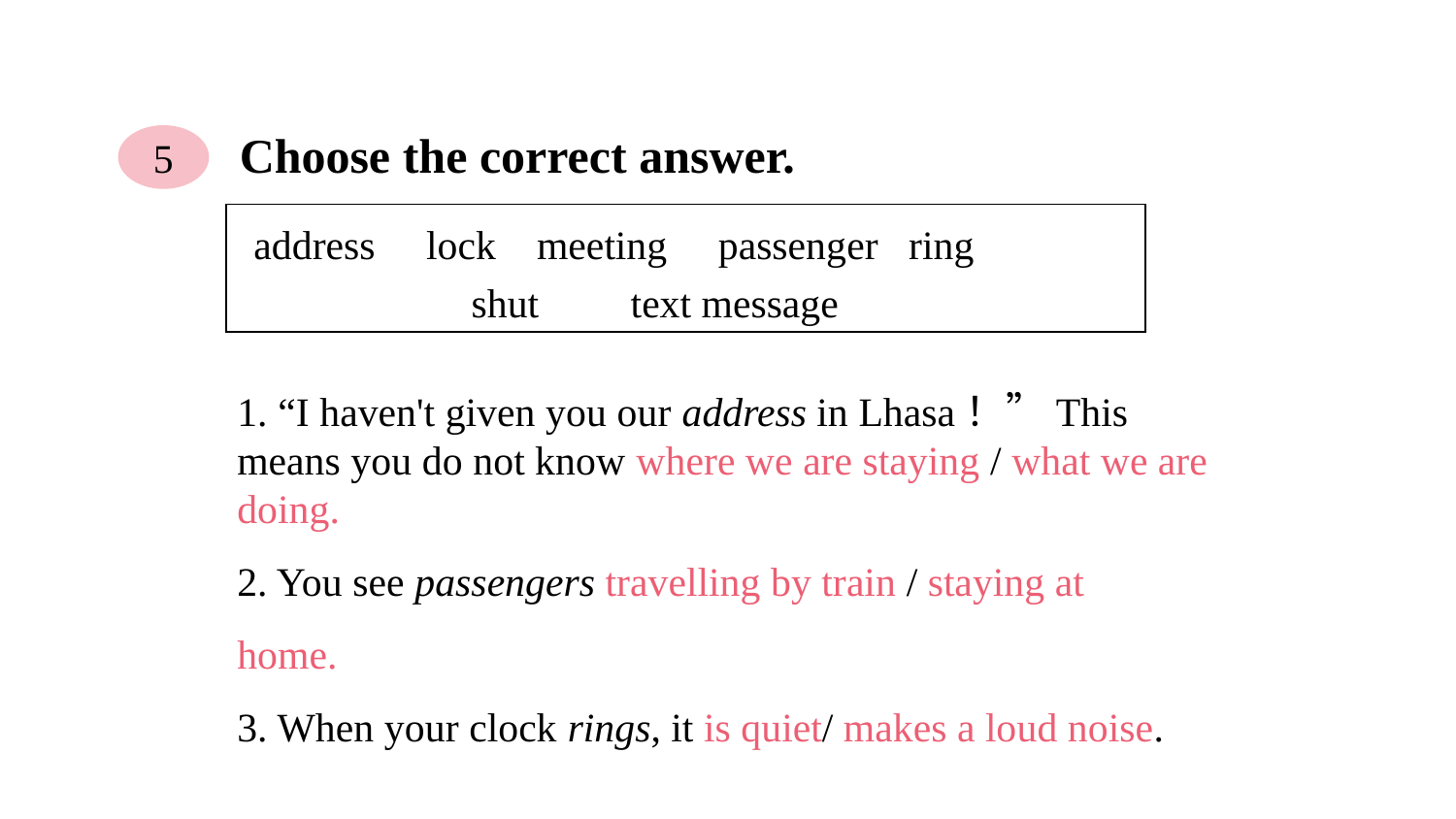

Choose the correct answer.
5
address     lock    meeting     passenger   ring               shut         text message
思 考
1. “I haven't given you our address in Lhasa！”This means you do not know where we are staying / what we are doing.
2. You see passengers travelling by train / staying at   home.
3. When your clock rings, it is quiet/ makes a loud noise.